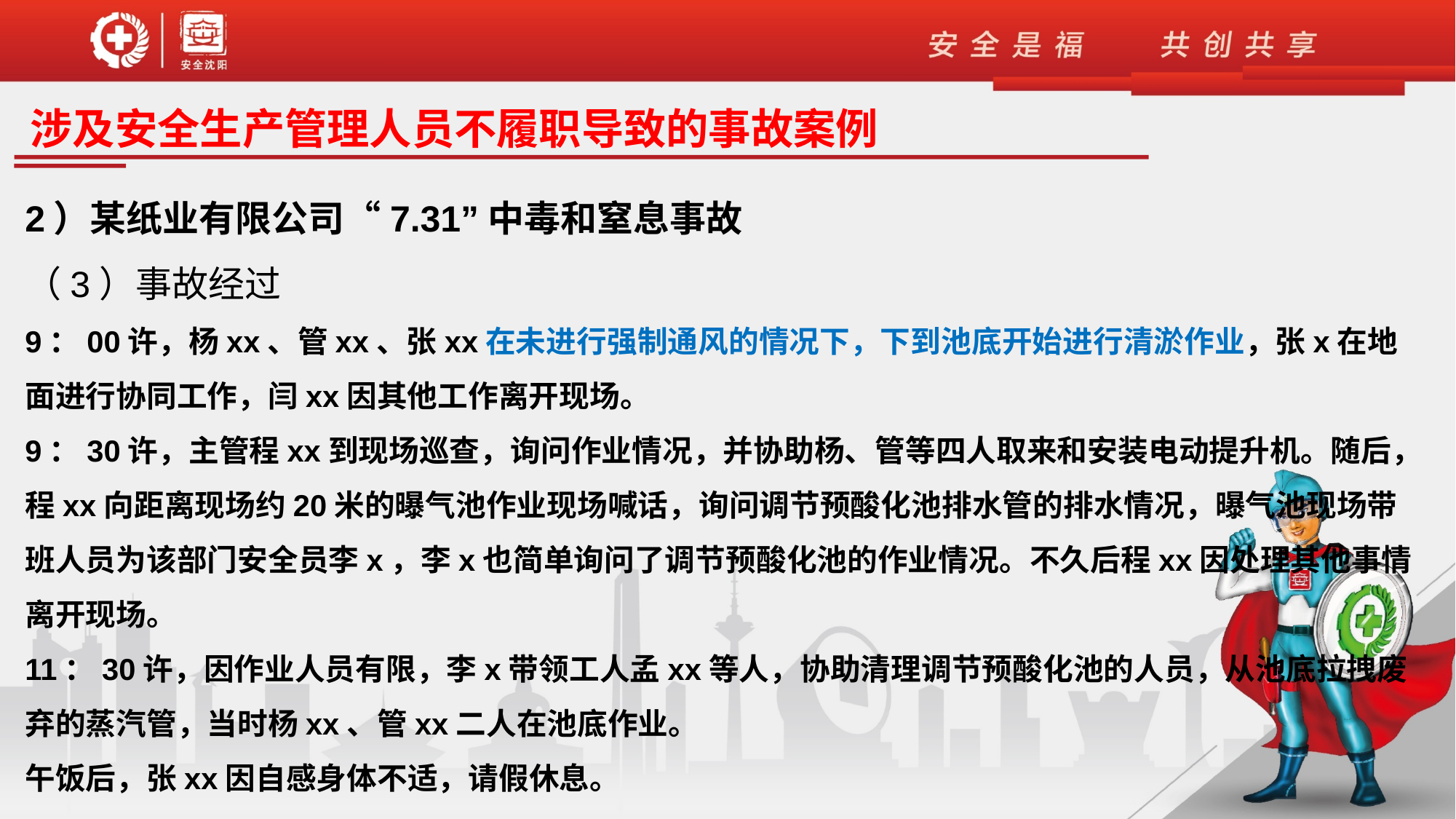

涉及安全生产管理人员不履职导致的事故案例

2）某纸业有限公司“7.31”中毒和窒息事故
（3）事故经过
9：00许，杨xx、管xx、张xx在未进行强制通风的情况下，下到池底开始进行清淤作业，张x在地面进行协同工作，闫xx因其他工作离开现场。
9：30许，主管程xx到现场巡查，询问作业情况，并协助杨、管等四人取来和安装电动提升机。随后，程xx向距离现场约20米的曝气池作业现场喊话，询问调节预酸化池排水管的排水情况，曝气池现场带班人员为该部门安全员李x，李x也简单询问了调节预酸化池的作业情况。不久后程xx因处理其他事情离开现场。
11：30许，因作业人员有限，李x带领工人孟xx等人，协助清理调节预酸化池的人员，从池底拉拽废弃的蒸汽管，当时杨xx、管xx二人在池底作业。
午饭后，张xx因自感身体不适，请假休息。